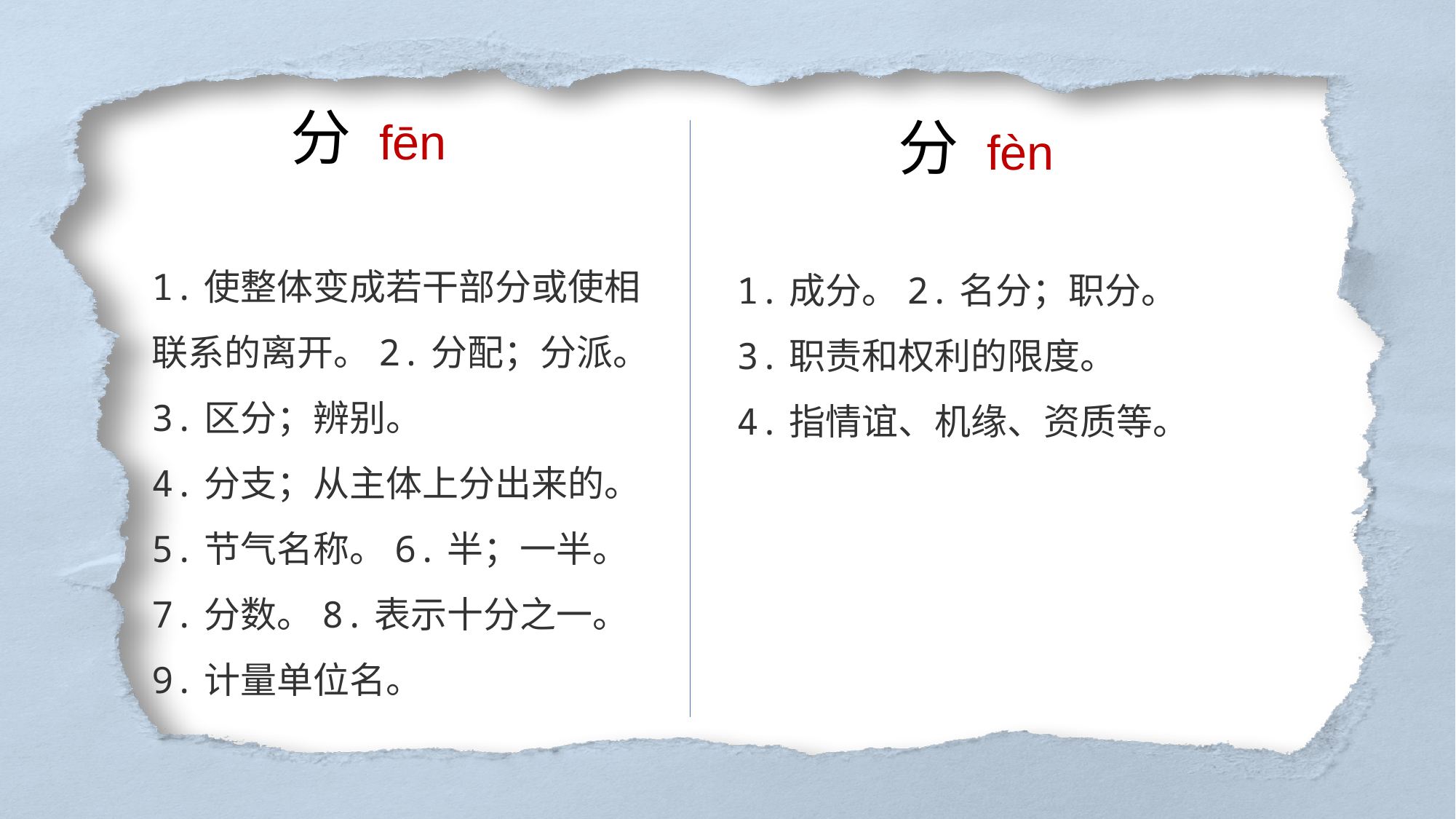

分 fēn

 分 fèn

1.使整体变成若干部分或使相联系的离开。2.分配；分派。
3.区分；辨别。
4.分支；从主体上分出来的。
5.节气名称。6.半；一半。
7.分数。8.表示十分之一。
9.计量单位名。
1.成分。2.名分；职分。
3.职责和权利的限度。
4.指情谊、机缘、资质等。